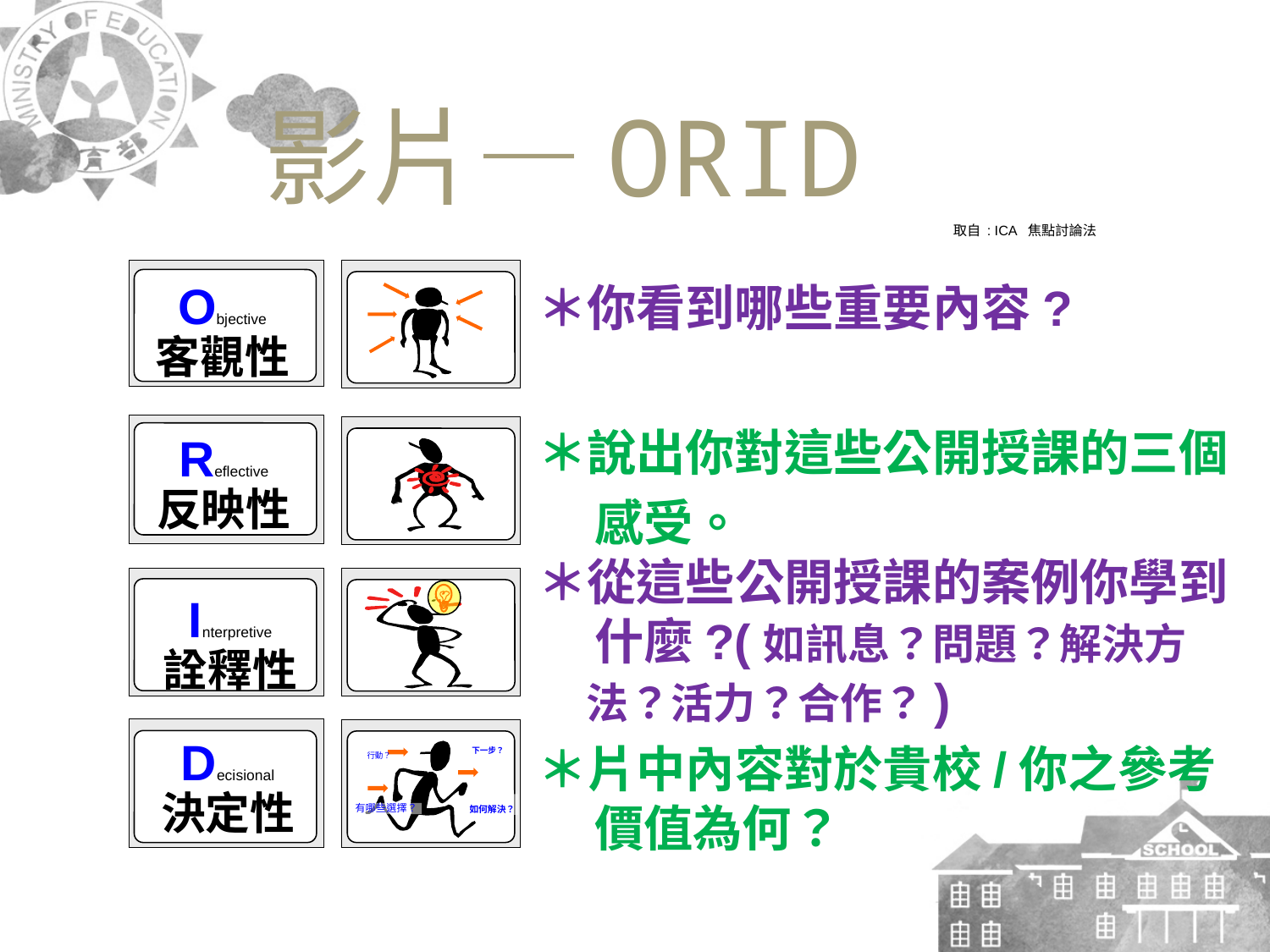

# 影片—ORID
取自 : ICA  焦點討論法

Objective
客觀性

Reflective
反映性

Interpretive
詮釋性

Decisional
決定性

下一步？
行動？

如何解決？
有哪些選擇？
＊你看到哪些重要內容?
＊說出你對這些公開授課的三個
    感受。
＊從這些公開授課的案例你學到
    什麼?(如訊息？問題？解決方
    法？活力？合作？)
＊片中內容對於貴校/你之參考
    價值為何？